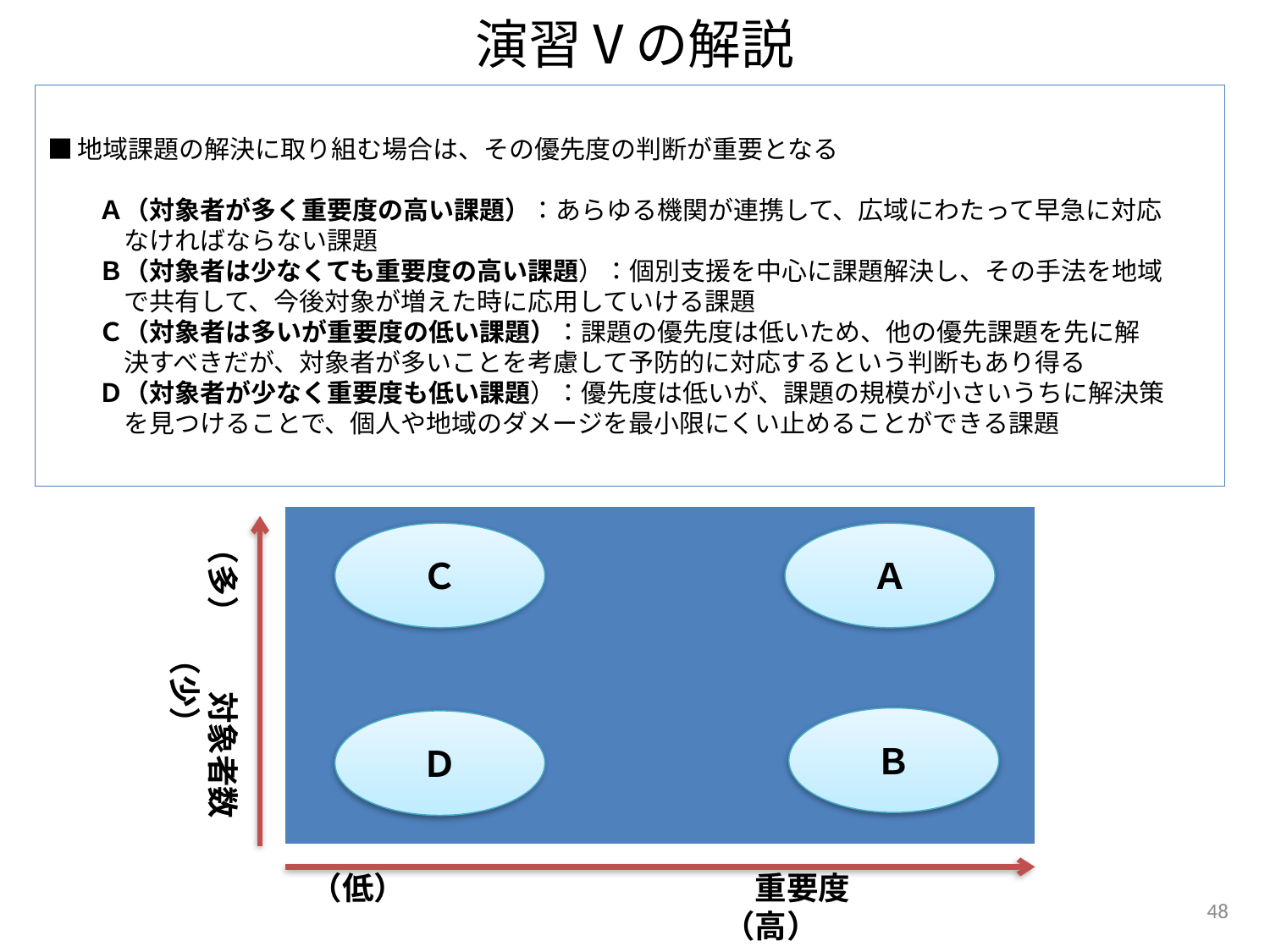

演習Ⅴの解説
# ■地域課題の解決に取り組む場合は、その優先度の判断が重要となる 　　Ａ（対象者が多く重要度の高い課題）：あらゆる機関が連携して、広域にわたって早急に対応 　　　なければならない課題 　　Ｂ（対象者は少なくても重要度の高い課題）：個別支援を中心に課題解決し、その手法を地域 　　　で共有して、今後対象が増えた時に応用していける課題 　　Ｃ（対象者は多いが重要度の低い課題）：課題の優先度は低いため、他の優先課題を先に解 　　　決すべきだが、対象者が多いことを考慮して予防的に対応するという判断もあり得る 　　Ｄ（対象者が少なく重要度も低い課題）：優先度は低いが、課題の規模が小さいうちに解決策 　　　を見つけることで、個人や地域のダメージを最小限にくい止めることができる課題
|  |
| --- |
（多）　　対象者数　　（少）
Ｃ
Ａ
Ｂ
Ｄ
48
（低）　　　　　　　　　　　重要度　　　　　　　　　　　　（高）